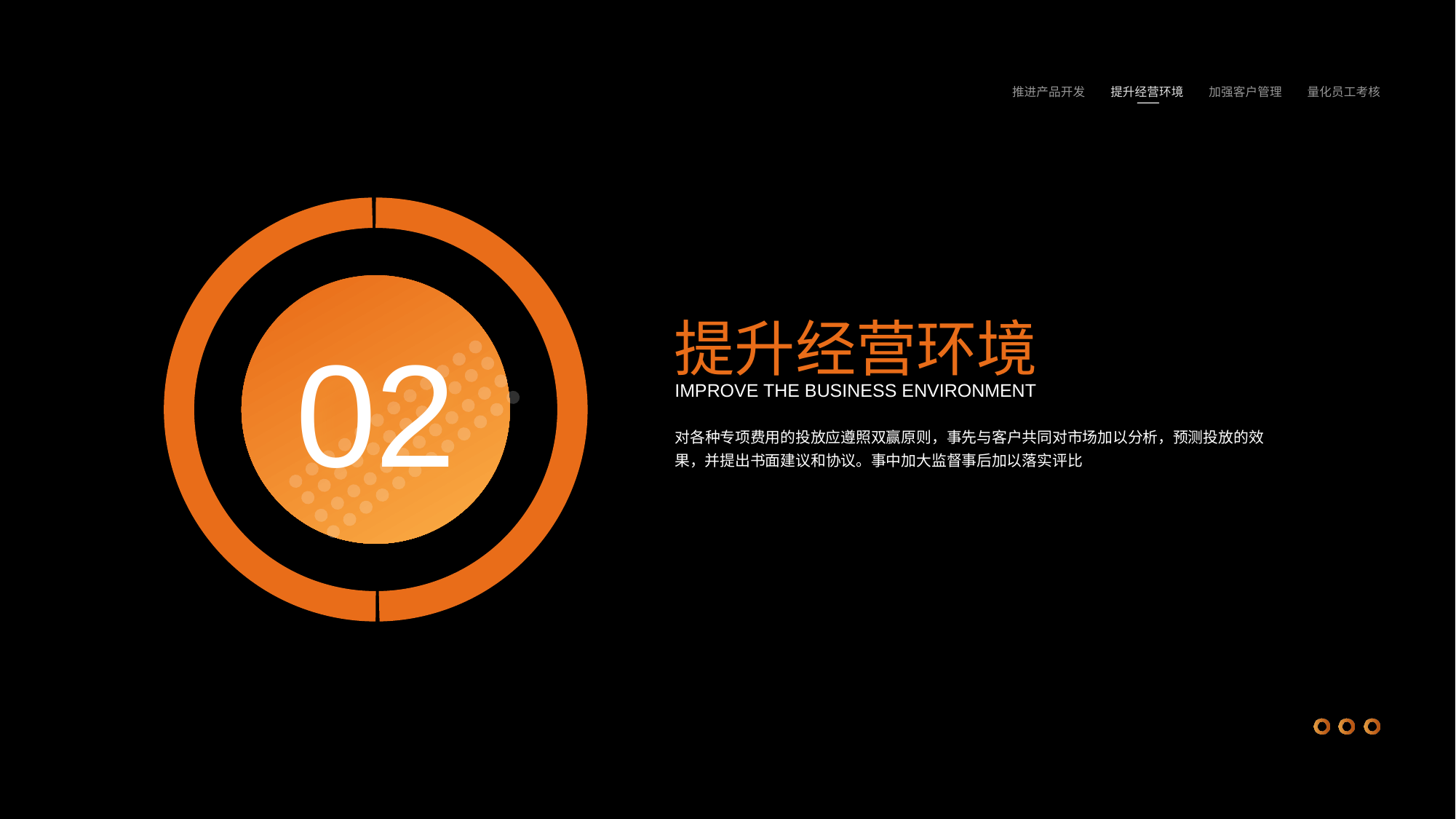

推进产品开发
提升经营环境
加强客户管理
量化员工考核
提升经营环境
02
IMPROVE THE BUSINESS ENVIRONMENT
对各种专项费用的投放应遵照双赢原则，事先与客户共同对市场加以分析，预测投放的效果，并提出书面建议和协议。事中加大监督事后加以落实评比